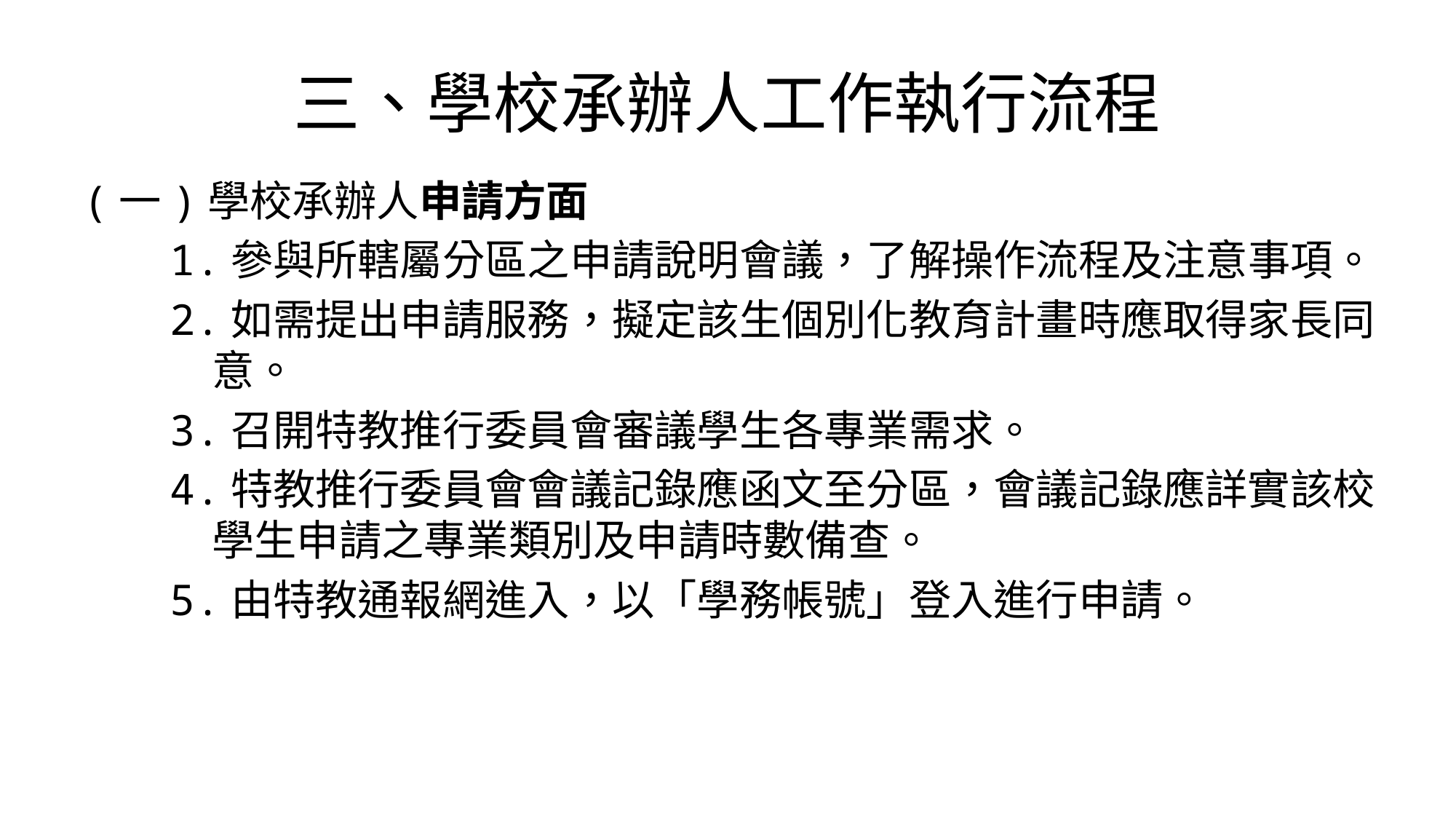

# 三、學校承辦人工作執行流程
(一)學校承辦人申請方面
1.參與所轄屬分區之申請說明會議，了解操作流程及注意事項。
2.如需提出申請服務，擬定該生個別化教育計畫時應取得家長同意。
3.召開特教推行委員會審議學生各專業需求。
4.特教推行委員會會議記錄應函文至分區，會議記錄應詳實該校學生申請之專業類別及申請時數備查。
5.由特教通報網進入，以「學務帳號」登入進行申請。